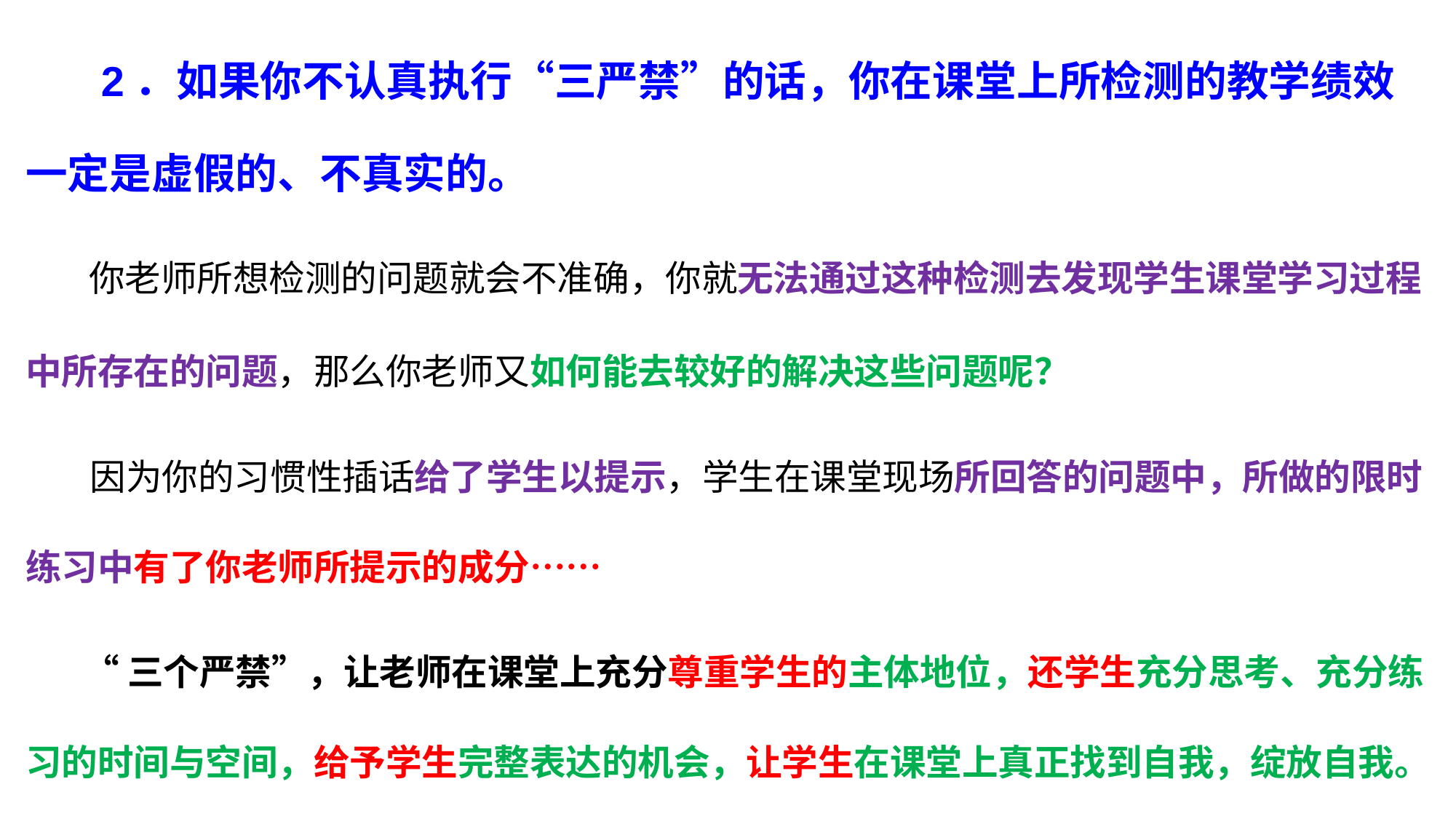

2．如果你不认真执行“三严禁”的话，你在课堂上所检测的教学绩效一定是虚假的、不真实的。
     你老师所想检测的问题就会不准确，你就无法通过这种检测去发现学生课堂学习过程中所存在的问题，那么你老师又如何能去较好的解决这些问题呢？
       因为你的习惯性插话给了学生以提示，学生在课堂现场所回答的问题中，所做的限时练习中有了你老师所提示的成分……
       “三个严禁”，让老师在课堂上充分尊重学生的主体地位，还学生充分思考、充分练习的时间与空间，给予学生完整表达的机会，让学生在课堂上真正找到自我，绽放自我。